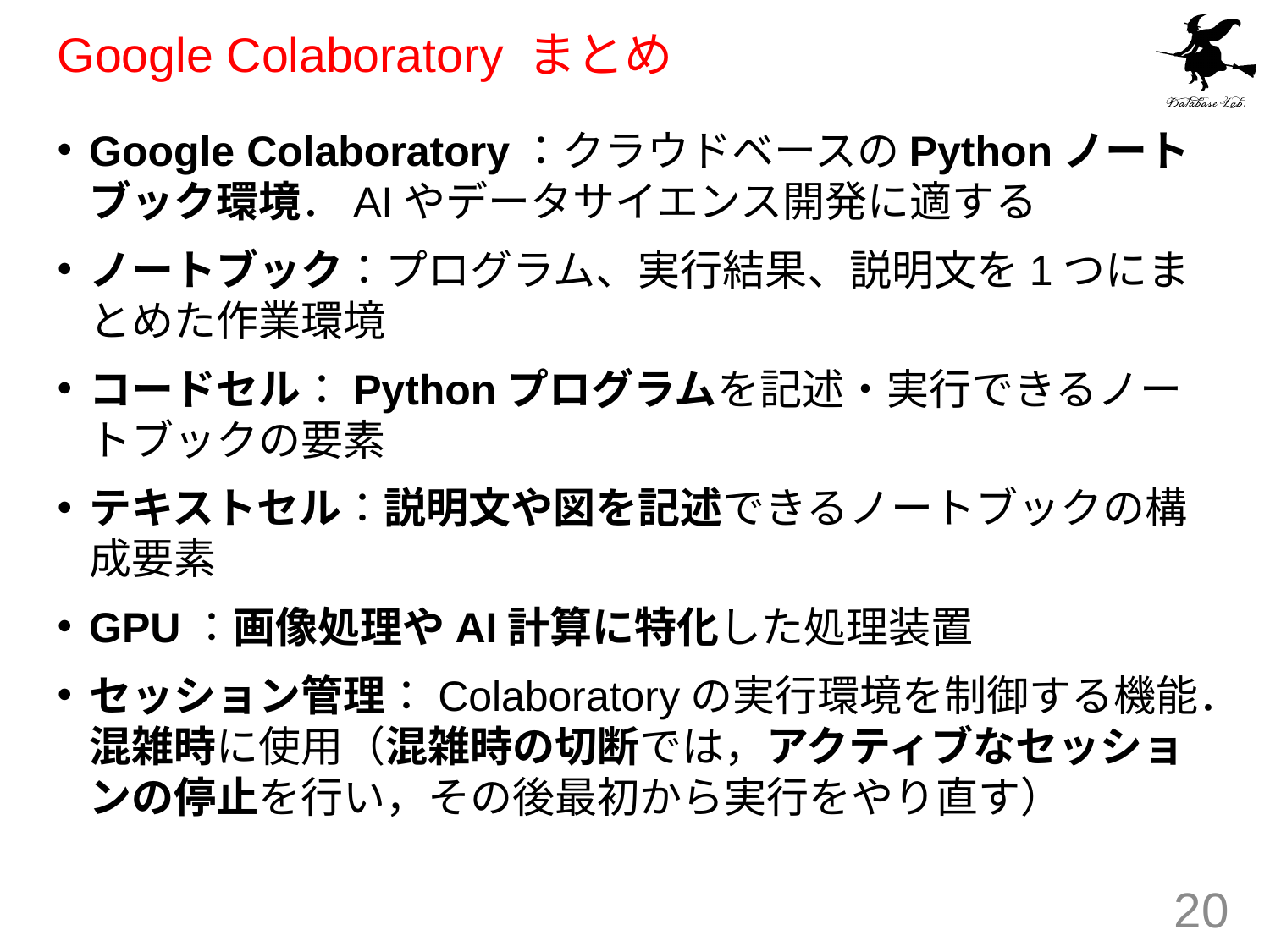

# Google Colaboratory まとめ
Google Colaboratory：クラウドベースのPythonノートブック環境．AIやデータサイエンス開発に適する
ノートブック：プログラム、実行結果、説明文を1つにまとめた作業環境
コードセル：Pythonプログラムを記述・実行できるノートブックの要素
テキストセル：説明文や図を記述できるノートブックの構成要素
GPU：画像処理やAI計算に特化した処理装置
セッション管理：Colaboratoryの実行環境を制御する機能．混雑時に使用（混雑時の切断では，アクティブなセッションの停止を行い，その後最初から実行をやり直す）
20